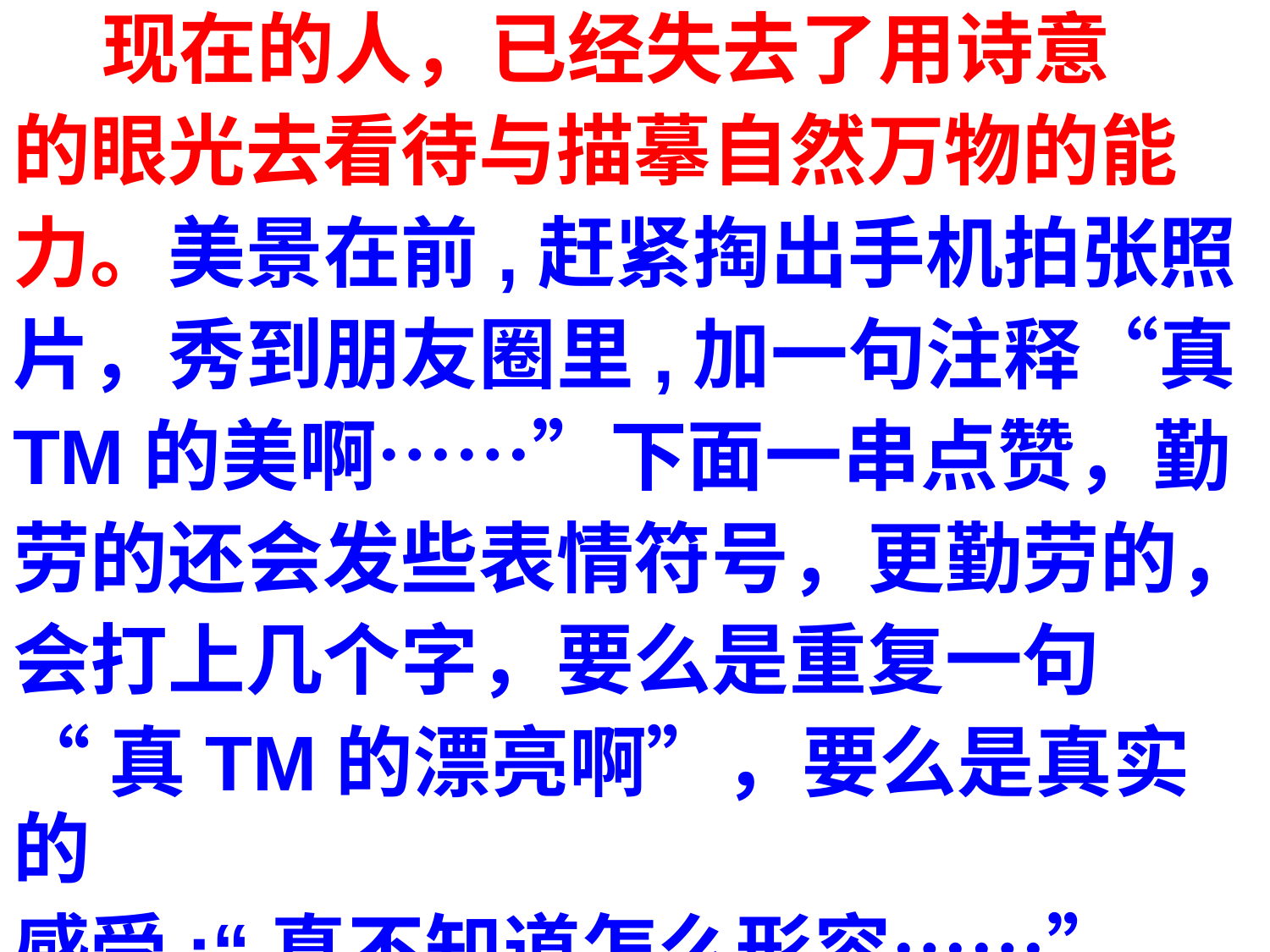

现在的人，已经失去了用诗意
的眼光去看待与描摹自然万物的能
力。美景在前,赶紧掏出手机拍张照
片，秀到朋友圈里,加一句注释“真
TM的美啊……”下面一串点赞，勤
劳的还会发些表情符号，更勤劳的，
会打上几个字，要么是重复一句
“真TM的漂亮啊”，要么是真实的
感受:“真不知道怎么形容……”